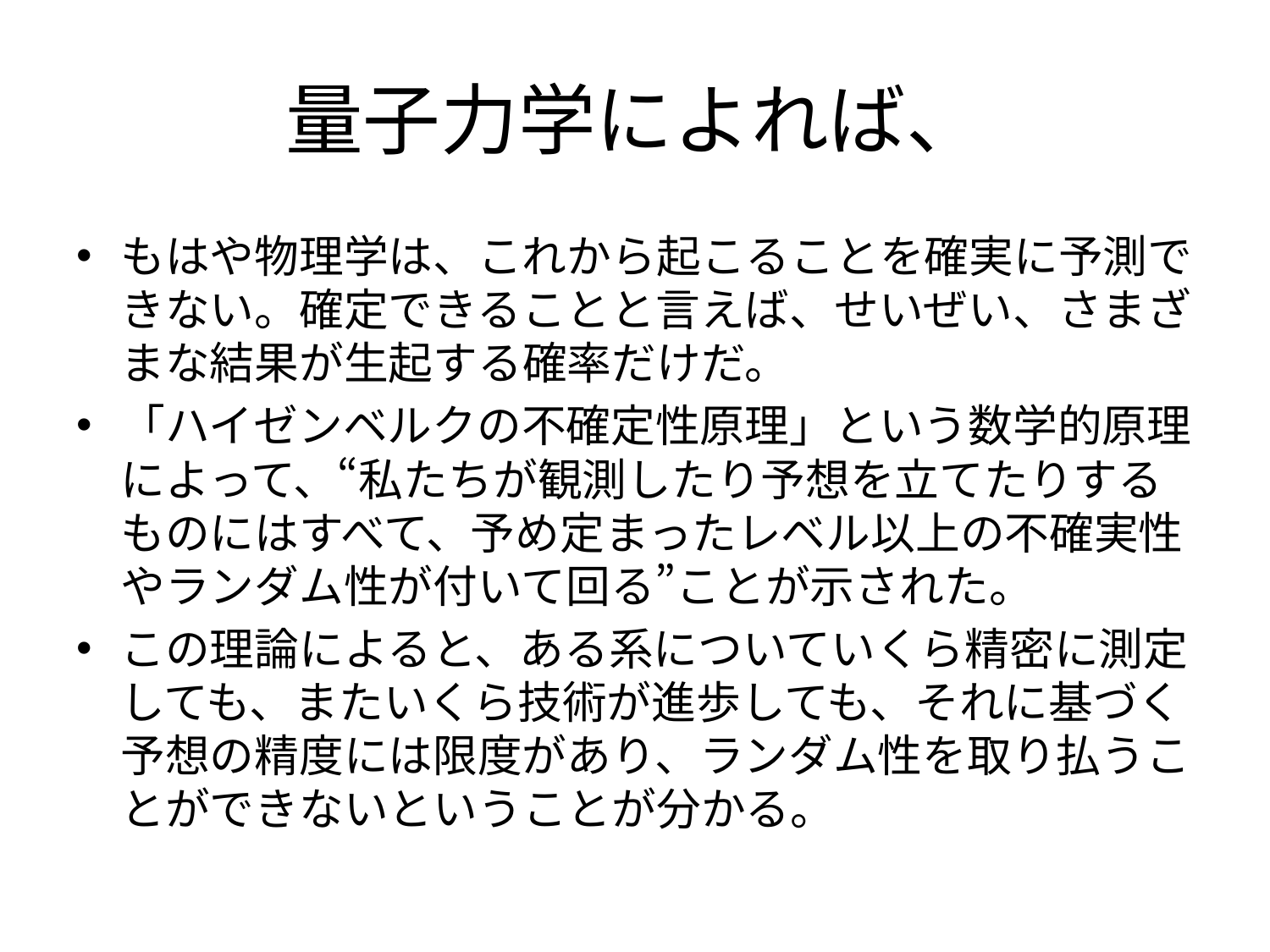

# 量子力学によれば、
もはや物理学は、これから起こることを確実に予測できない。確定できることと言えば、せいぜい、さまざまな結果が生起する確率だけだ。
「ハイゼンベルクの不確定性原理」という数学的原理によって、“私たちが観測したり予想を立てたりするものにはすべて、予め定まったレベル以上の不確実性やランダム性が付いて回る”ことが示された。
この理論によると、ある系についていくら精密に測定しても、またいくら技術が進歩しても、それに基づく予想の精度には限度があり、ランダム性を取り払うことができないということが分かる。